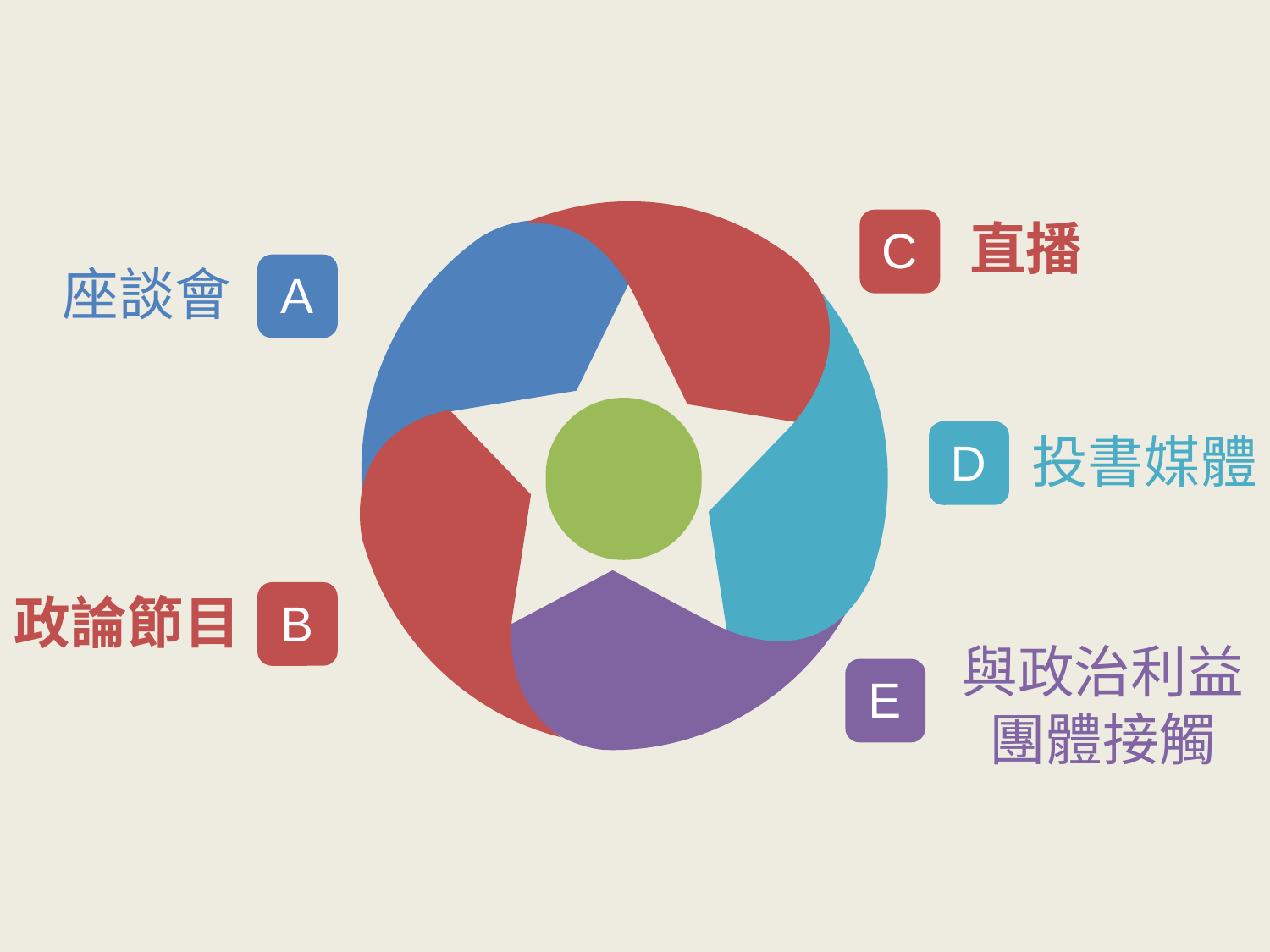

直播
C

座談會
A

D

政論節目
B
與政治利益
團體接觸

E
投書媒體